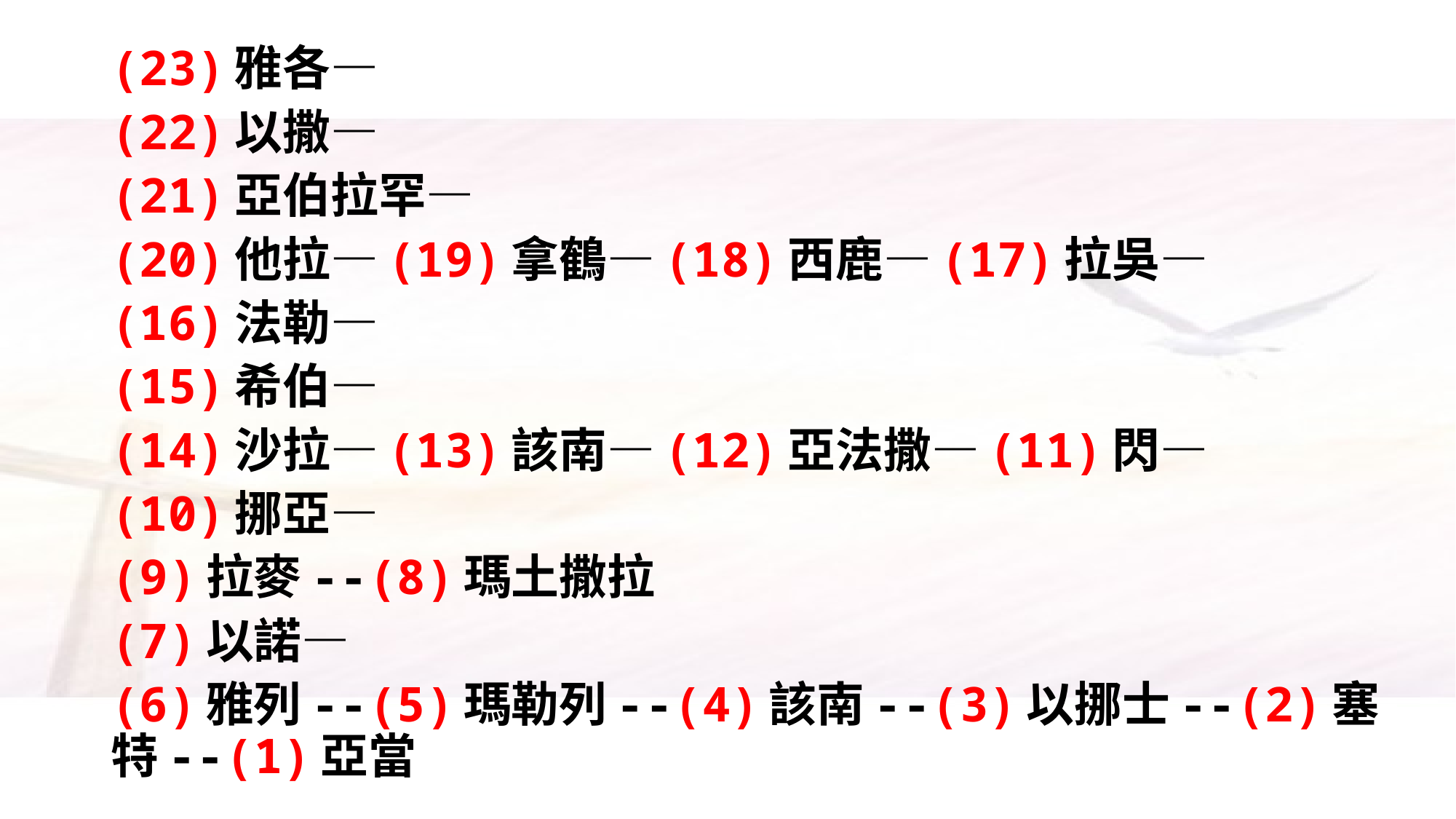

(23)雅各—
(22)以撒—
(21)亞伯拉罕—
(20)他拉—(19)拿鶴—(18)西鹿—(17)拉吳—
(16)法勒—
(15)希伯—
(14)沙拉—(13)該南—(12)亞法撒—(11)閃—
(10)挪亞—
(9)拉麥--(8)瑪土撒拉
(7)以諾—
(6)雅列--(5)瑪勒列--(4)該南--(3)以挪士--(2)塞特--(1)亞當